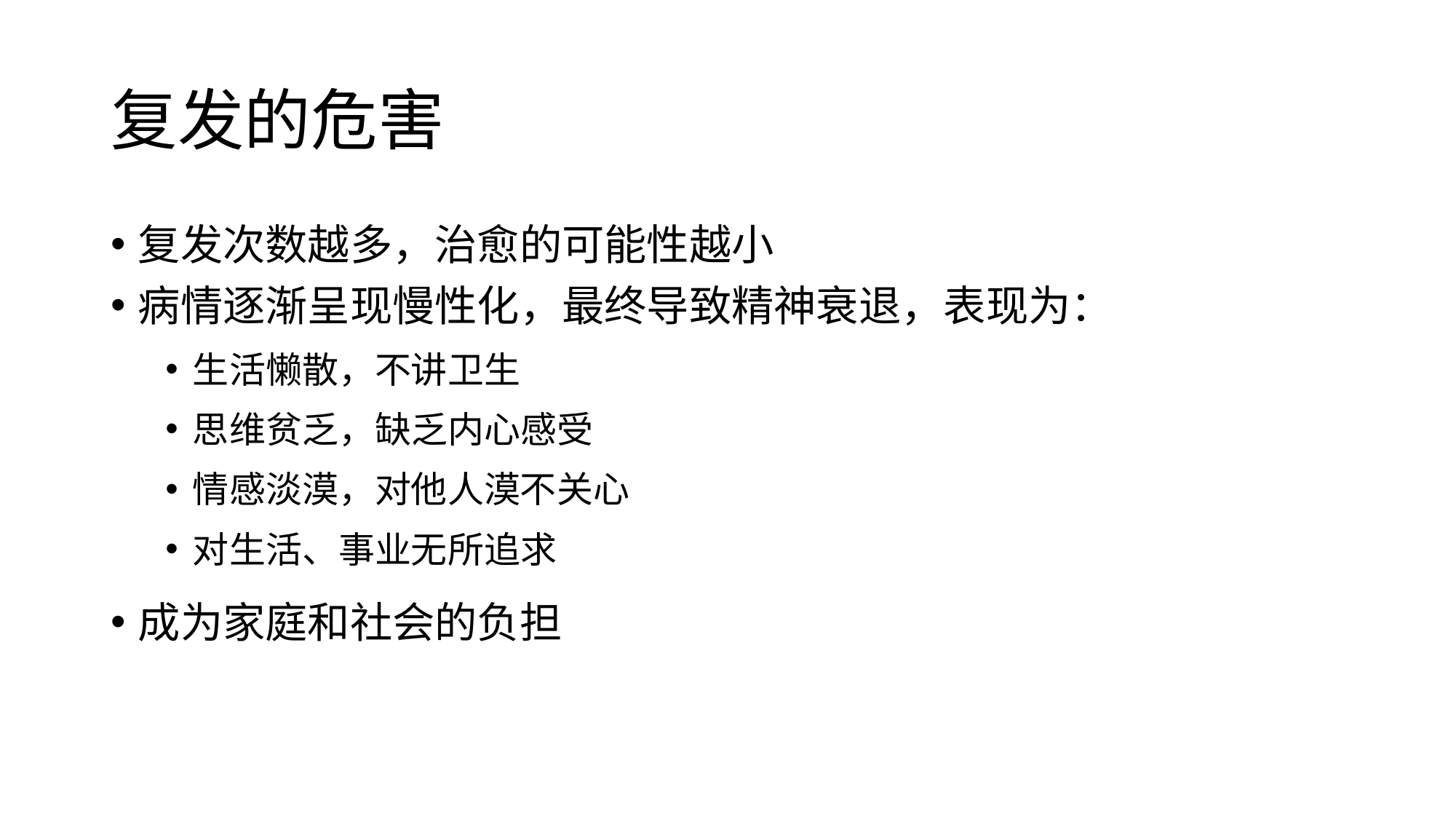

# 复发的危害
复发次数越多，治愈的可能性越小
病情逐渐呈现慢性化，最终导致精神衰退，表现为：
生活懒散，不讲卫生
思维贫乏，缺乏内心感受
情感淡漠，对他人漠不关心
对生活、事业无所追求
成为家庭和社会的负担
35